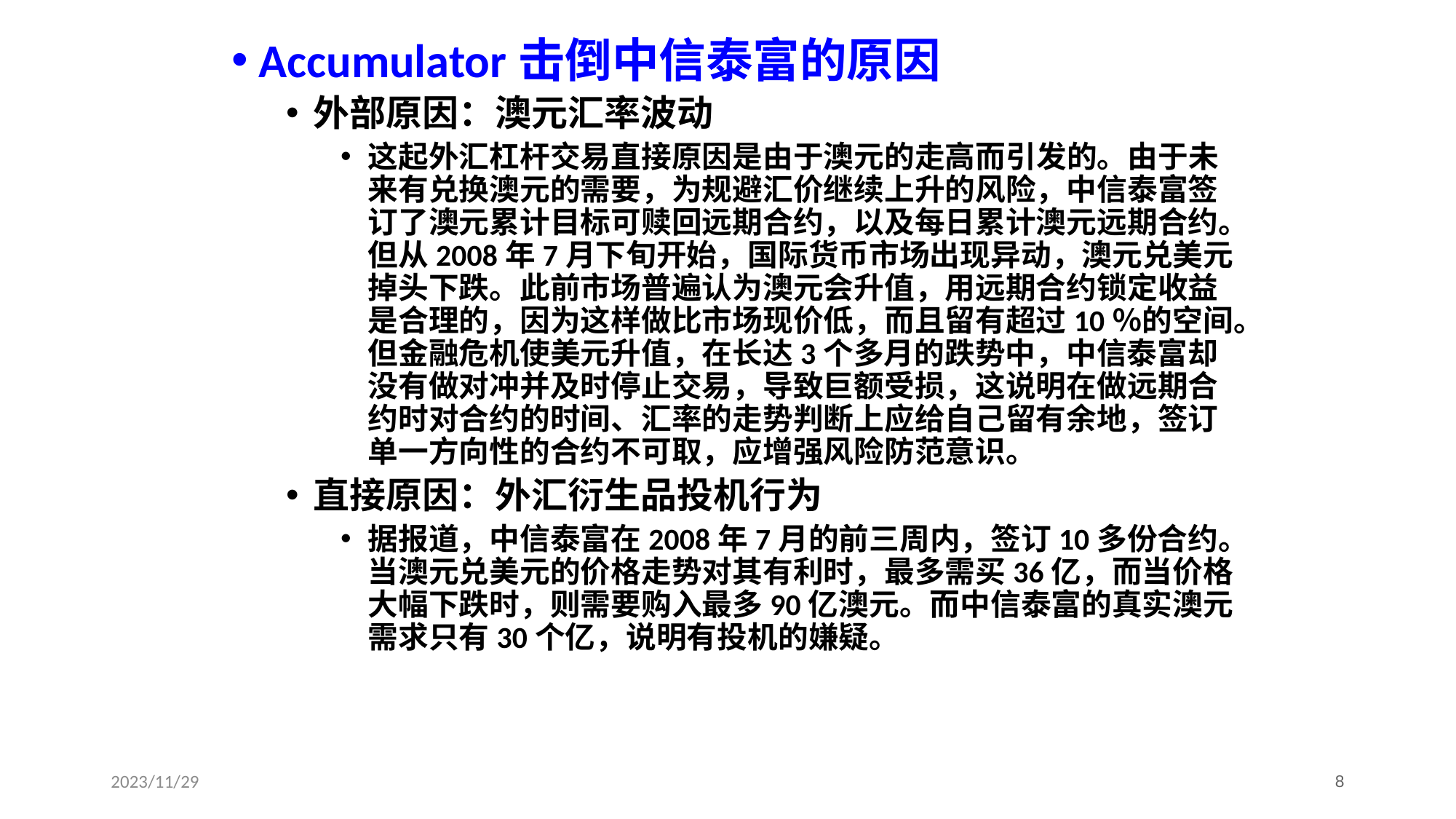

Accumulator击倒中信泰富的原因
外部原因：澳元汇率波动
这起外汇杠杆交易直接原因是由于澳元的走高而引发的。由于未来有兑换澳元的需要，为规避汇价继续上升的风险，中信泰富签订了澳元累计目标可赎回远期合约，以及每日累计澳元远期合约。但从2008年7月下旬开始，国际货币市场出现异动，澳元兑美元掉头下跌。此前市场普遍认为澳元会升值，用远期合约锁定收益是合理的，因为这样做比市场现价低，而且留有超过10％的空间。但金融危机使美元升值，在长达3个多月的跌势中，中信泰富却没有做对冲并及时停止交易，导致巨额受损，这说明在做远期合约时对合约的时间、汇率的走势判断上应给自己留有余地，签订单一方向性的合约不可取，应增强风险防范意识。
直接原因：外汇衍生品投机行为
据报道，中信泰富在2008年7月的前三周内，签订10多份合约。当澳元兑美元的价格走势对其有利时，最多需买36亿，而当价格大幅下跌时，则需要购入最多90亿澳元。而中信泰富的真实澳元需求只有30个亿，说明有投机的嫌疑。
2023/11/29
8